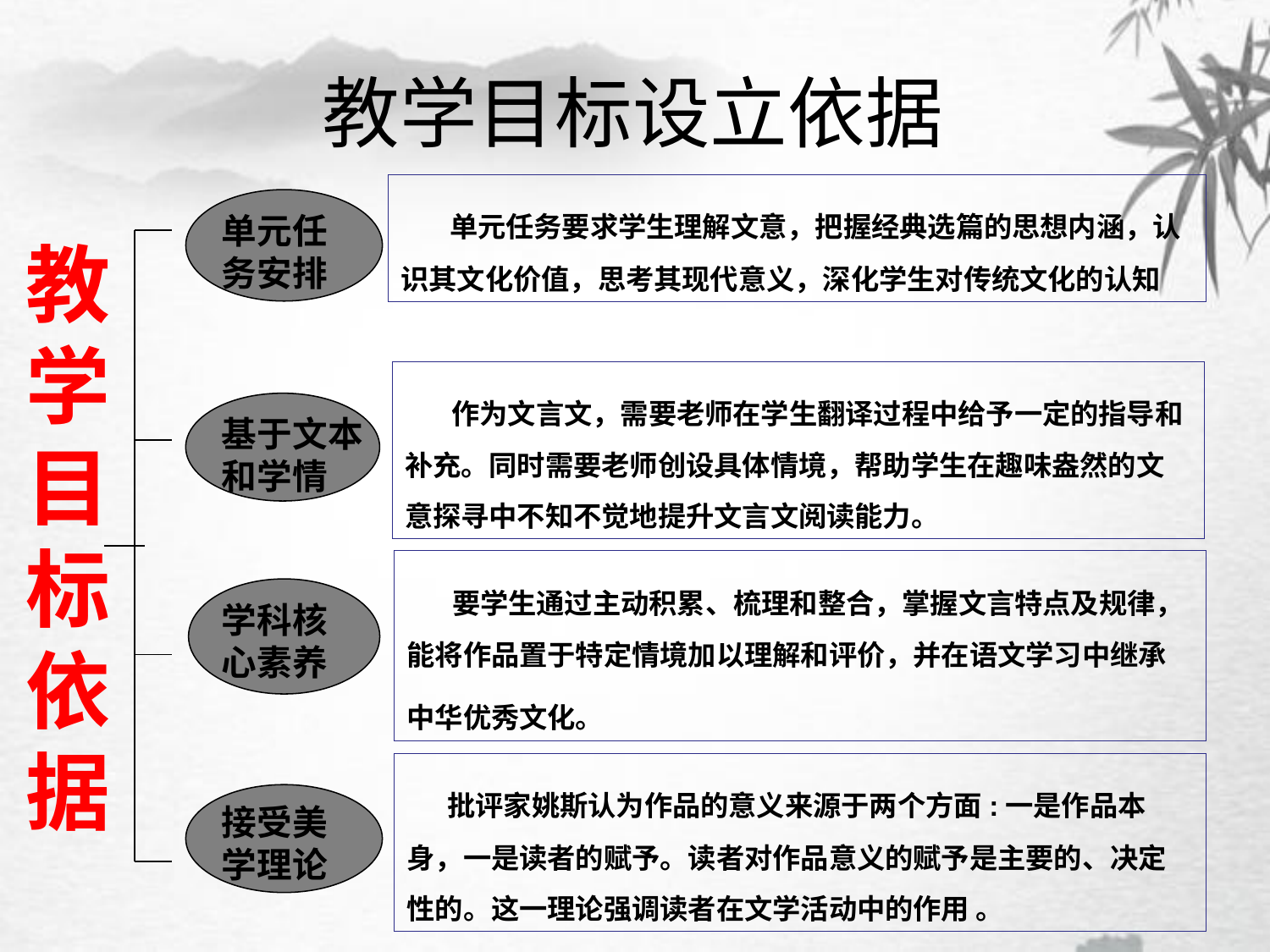

# 教学目标设立依据
     单元任务要求学生理解文意，把握经典选篇的思想内涵，认识其文化价值，思考其现代意义，深化学生对传统文化的认知

单元任务安排
     作为文言文，需要老师在学生翻译过程中给予一定的指导和补充。同时需要老师创设具体情境，帮助学生在趣味盎然的文意探寻中不知不觉地提升文言文阅读能力。

基于文本和学情
教学目标依据
     要学生通过主动积累、梳理和整合，掌握文言特点及规律，能将作品置于特定情境加以理解和评价，并在语文学习中继承中华优秀文化。

学科核心素养
    批评家姚斯认为作品的意义来源于两个方面:一是作品本身，一是读者的赋予。读者对作品意义的赋予是主要的、决定性的。这一理论强调读者在文学活动中的作用 。

接受美学理论